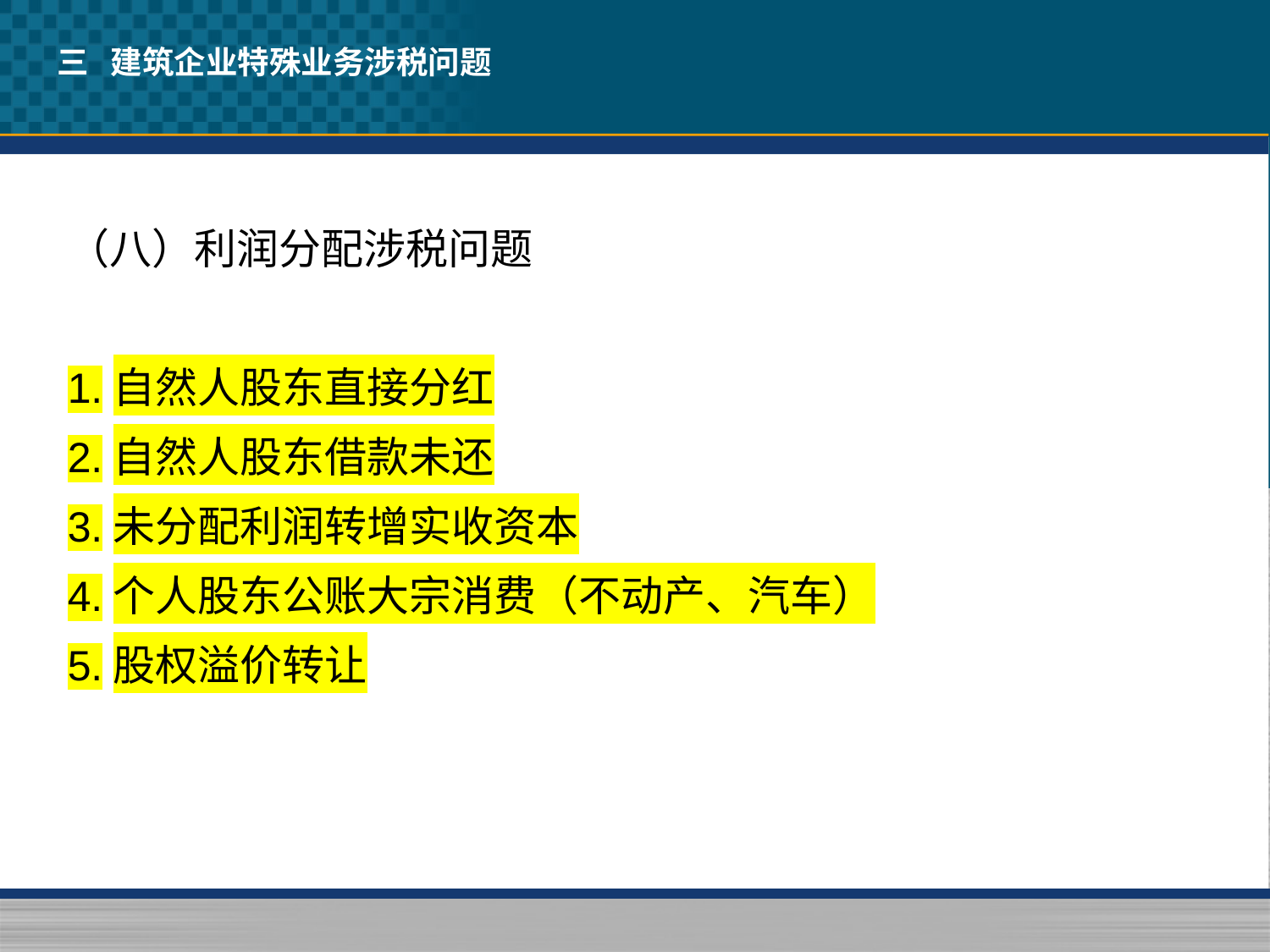

三   建筑企业特殊业务涉税问题
（八）利润分配涉税问题

1.自然人股东直接分红
2.自然人股东借款未还
3.未分配利润转增实收资本
4.个人股东公账大宗消费（不动产、汽车）
5.股权溢价转让